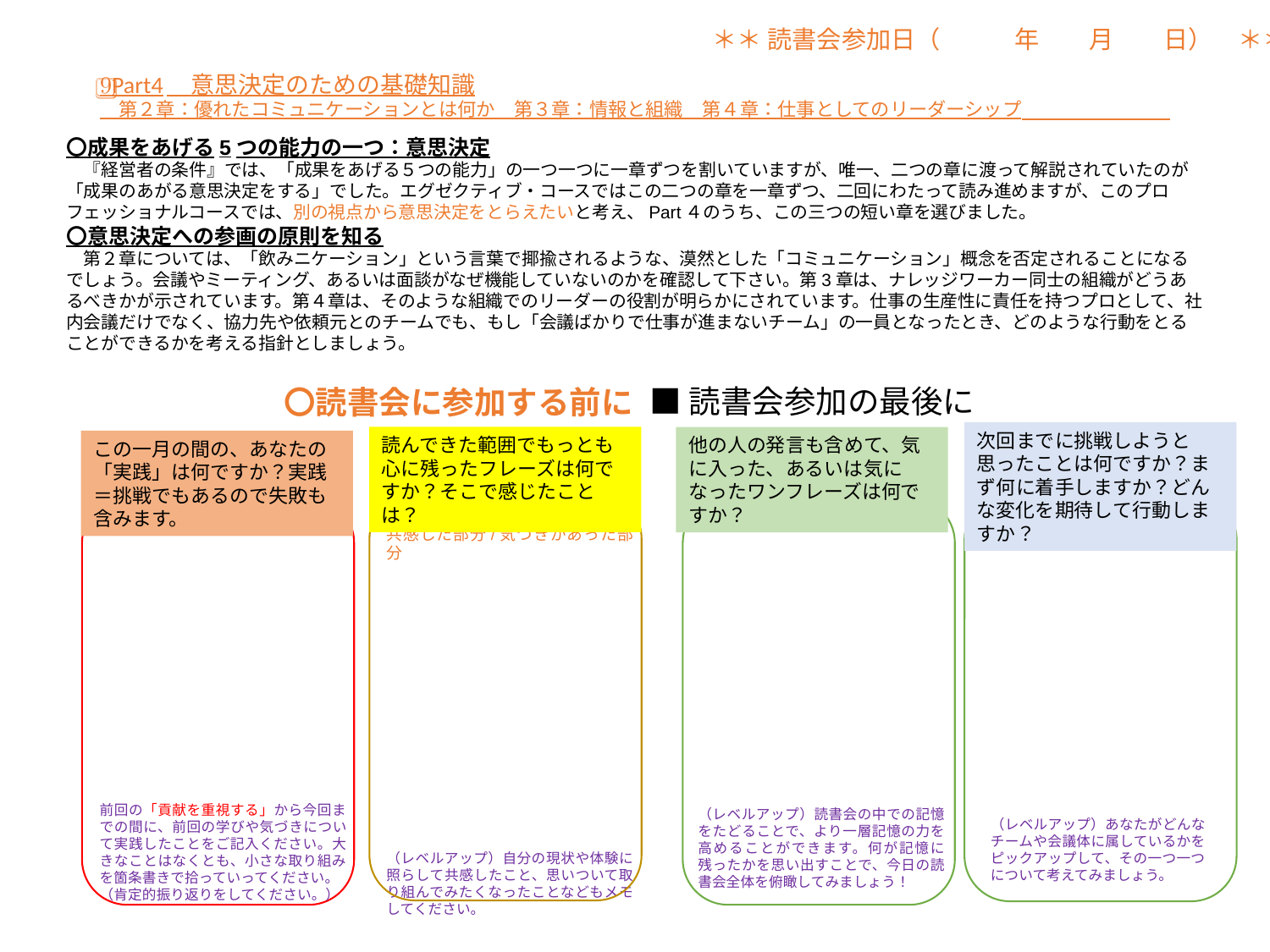

＊＊ 読書会参加日（　　　年　　月　　日）　＊＊
# 9⃣Part4　意思決定のための基礎知識 　第２章：優れたコミュニケーションとは何か　第３章：情報と組織　第４章：仕事としてのリーダーシップ
〇成果をあげる5つの能力の一つ：意思決定
　『経営者の条件』では、「成果をあげる５つの能力」の一つ一つに一章ずつを割いていますが、唯一、二つの章に渡って解説されていたのが「成果のあがる意思決定をする」でした。エグゼクティブ・コースではこの二つの章を一章ずつ、二回にわたって読み進めますが、このプロフェッショナルコースでは、別の視点から意思決定をとらえたいと考え、Part４のうち、この三つの短い章を選びました。
〇意思決定への参画の原則を知る
　第２章については、「飲みニケーション」という言葉で揶揄されるような、漠然とした「コミュニケーション」概念を否定されることになるでしょう。会議やミーティング、あるいは面談がなぜ機能していないのかを確認して下さい。第3章は、ナレッジワーカー同士の組織がどうあるべきかが示されています。第４章は、そのような組織でのリーダーの役割が明らかにされています。仕事の生産性に責任を持つプロとして、社内会議だけでなく、協力先や依頼元とのチームでも、もし「会議ばかりで仕事が進まないチーム」の一員となったとき、どのような行動をとることができるかを考える指針としましょう。

■読書会参加の最後に
〇読書会に参加する前に
次回までに挑戦しようと思ったことは何ですか？まず何に着手しますか？どんな変化を期待して行動しますか？
読んできた範囲でもっとも心に残ったフレーズは何ですか？そこで感じたことは？
他の人の発言も含めて、気に入った、あるいは気になったワンフレーズは何ですか？
この一月の間の、あなたの「実践」は何ですか？実践＝挑戦でもあるので失敗も含みます。

共感した部分/気づきがあった部分

（レベルアップ）自分の現状や体験に照らして共感したこと、思いついて取り組んでみたくなったことなどもメモしてください。

（レベルアップ）あなたがどんなチームや会議体に属しているかをピックアップして、その一つ一つについて考えてみましょう。

（レベルアップ）読書会の中での記憶をたどることで、より一層記憶の力を高めることができます。何が記憶に残ったかを思い出すことで、今日の読書会全体を俯瞰してみましょう！

前回の「貢献を重視する」から今回までの間に、前回の学びや気づきについて実践したことをご記入ください。大きなことはなくとも、小さな取り組みを箇条書きで拾っていってください。
（肯定的振り返りをしてください。）